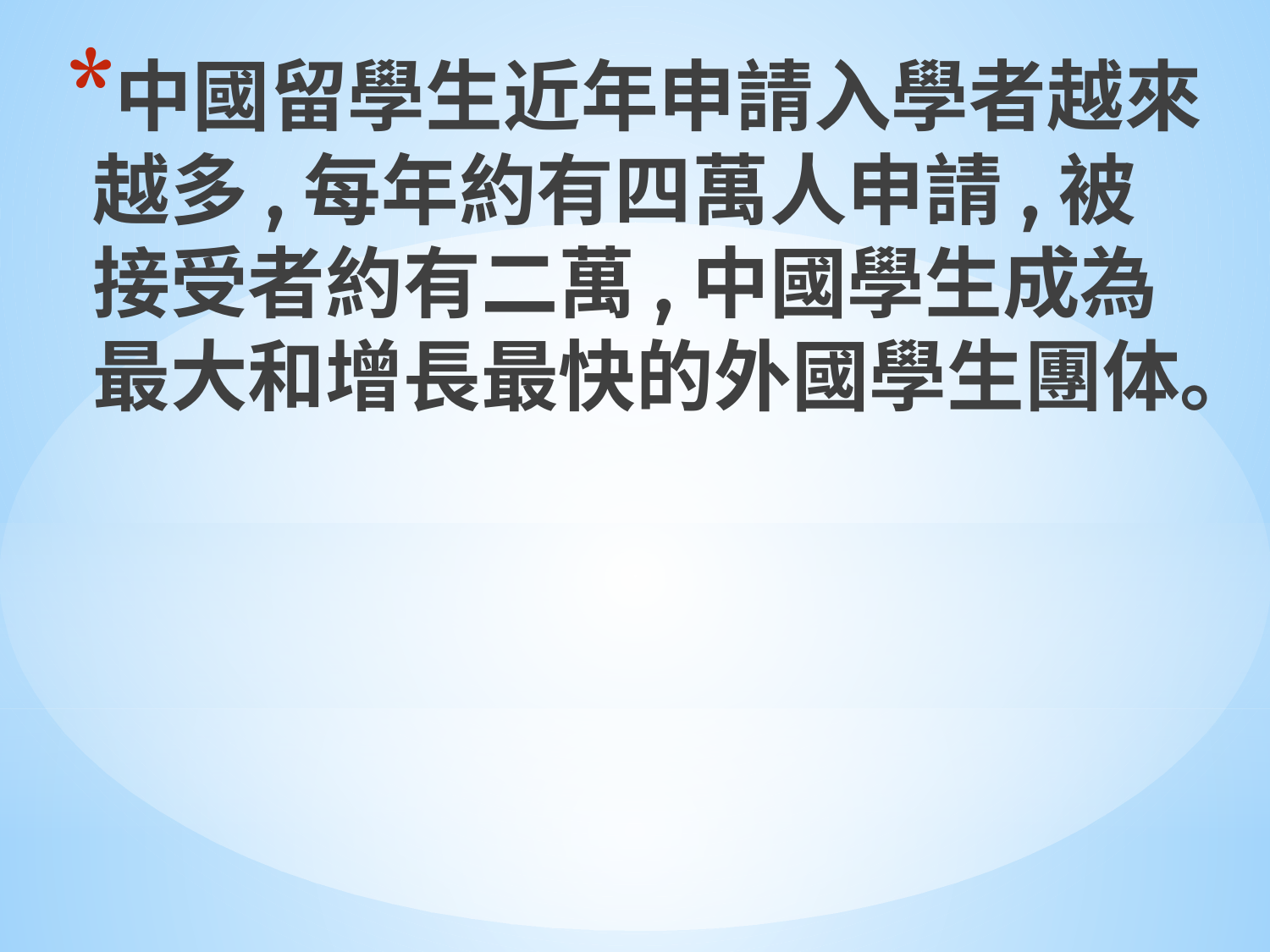

中國留學生近年申請入學者越來越多,每年約有四萬人申請,被接受者約有二萬,中國學生成為最大和增長最快的外國學生團体。
#